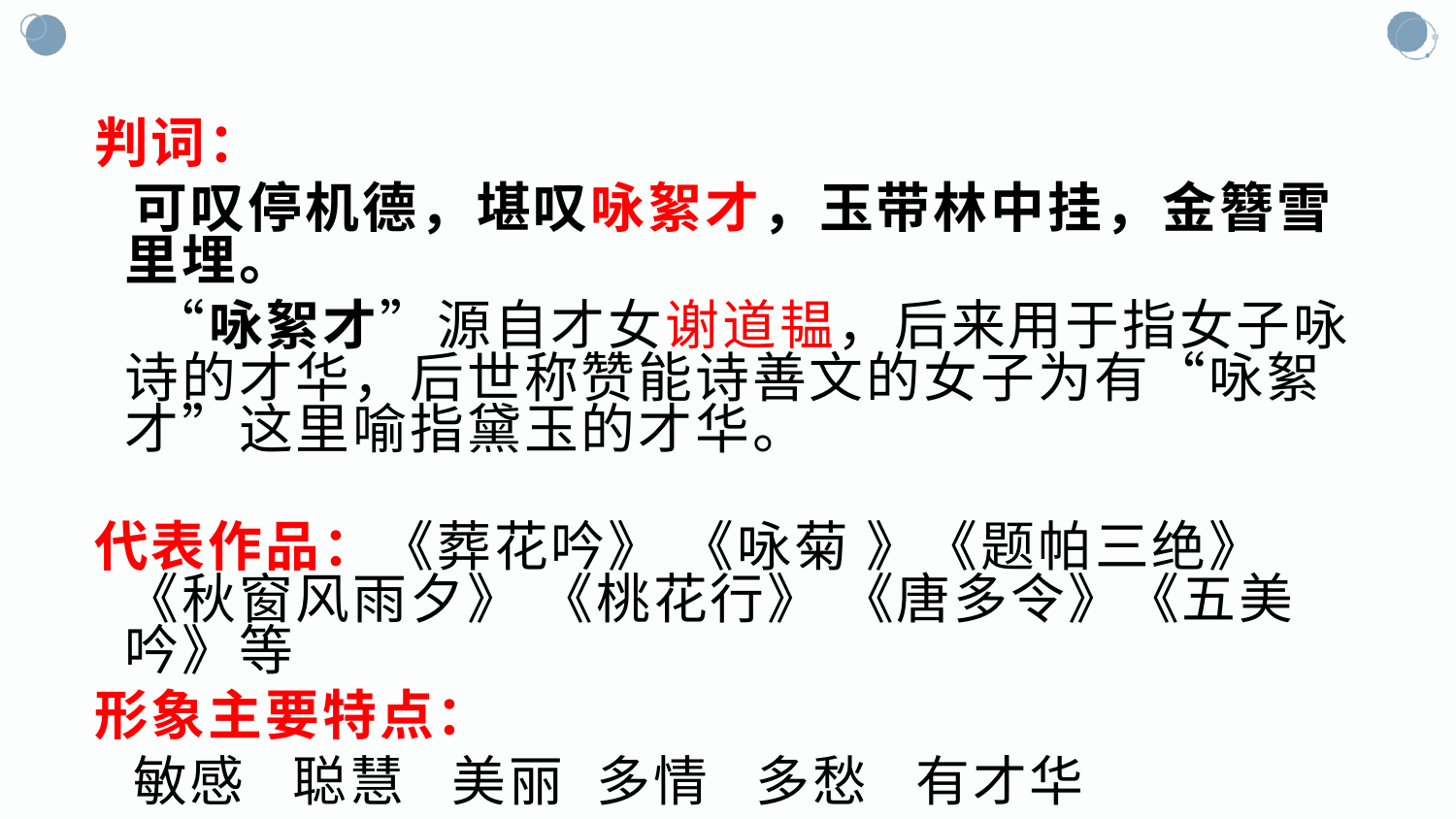

#
判词：
  可叹停机德，堪叹咏絮才，玉带林中挂，金簪雪里埋。
　“咏絮才”源自才女谢道韫，后来用于指女子咏诗的才华，后世称赞能诗善文的女子为有“咏絮才”这里喻指黛玉的才华。
代表作品：《葬花吟》 《咏菊 》《题帕三绝》 《秋窗风雨夕》 《桃花行》 《唐多令》《五美吟》等
形象主要特点：
  敏感   聪慧   美丽  多情   多愁   有才华
孤高自许      目无下尘